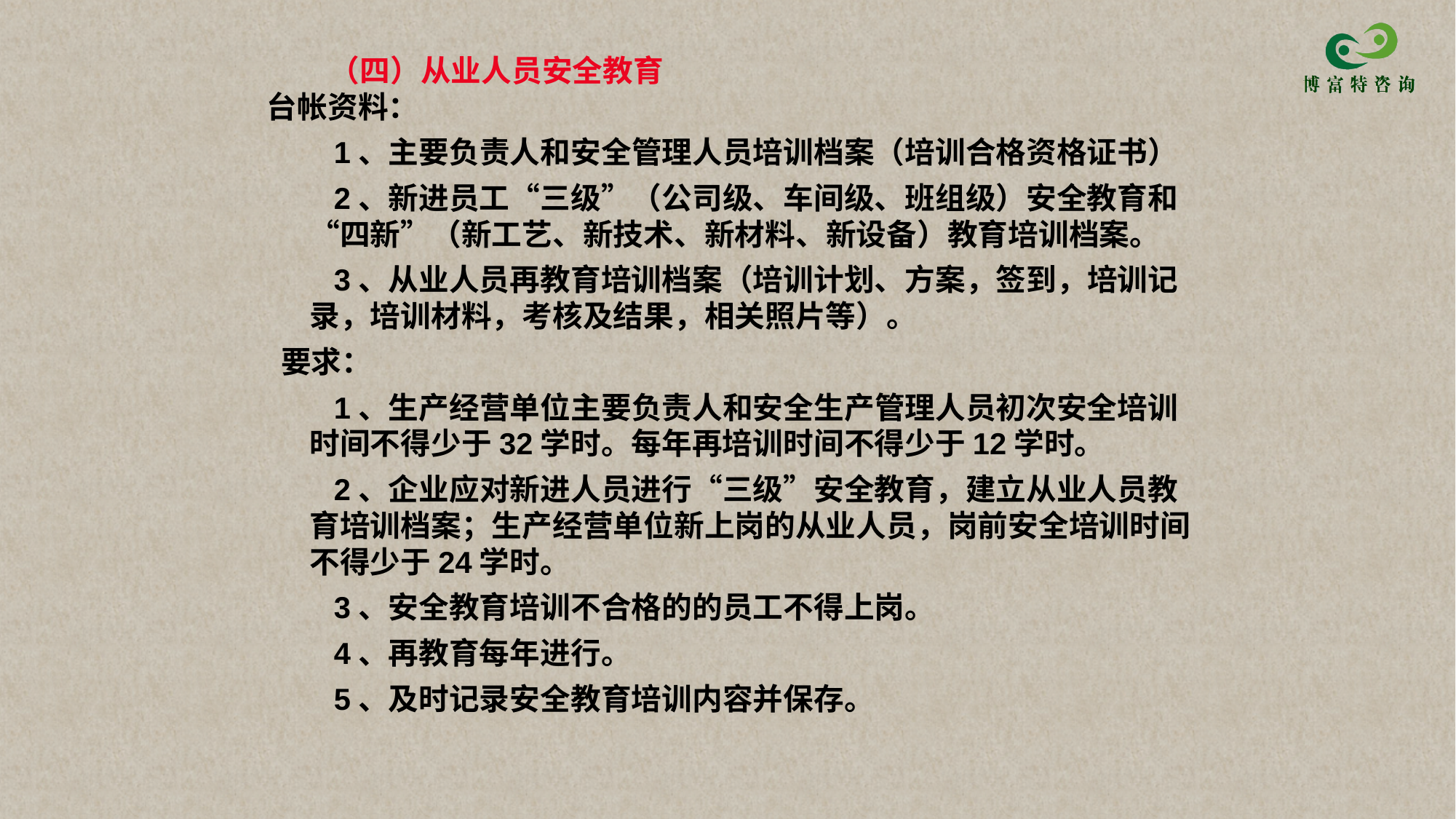

（四）从业人员安全教育
台帐资料：
        1、主要负责人和安全管理人员培训档案（培训合格资格证书）
        2、新进员工“三级”（公司级、车间级、班组级）安全教育和“四新”（新工艺、新技术、新材料、新设备）教育培训档案。
        3、从业人员再教育培训档案（培训计划、方案，签到，培训记录，培训材料，考核及结果，相关照片等）。
 要求：
        1、生产经营单位主要负责人和安全生产管理人员初次安全培训时间不得少于32学时。每年再培训时间不得少于12学时。
        2、企业应对新进人员进行“三级”安全教育，建立从业人员教育培训档案；生产经营单位新上岗的从业人员，岗前安全培训时间不得少于24学时。
        3、安全教育培训不合格的的员工不得上岗。
        4、再教育每年进行。
        5、及时记录安全教育培训内容并保存。